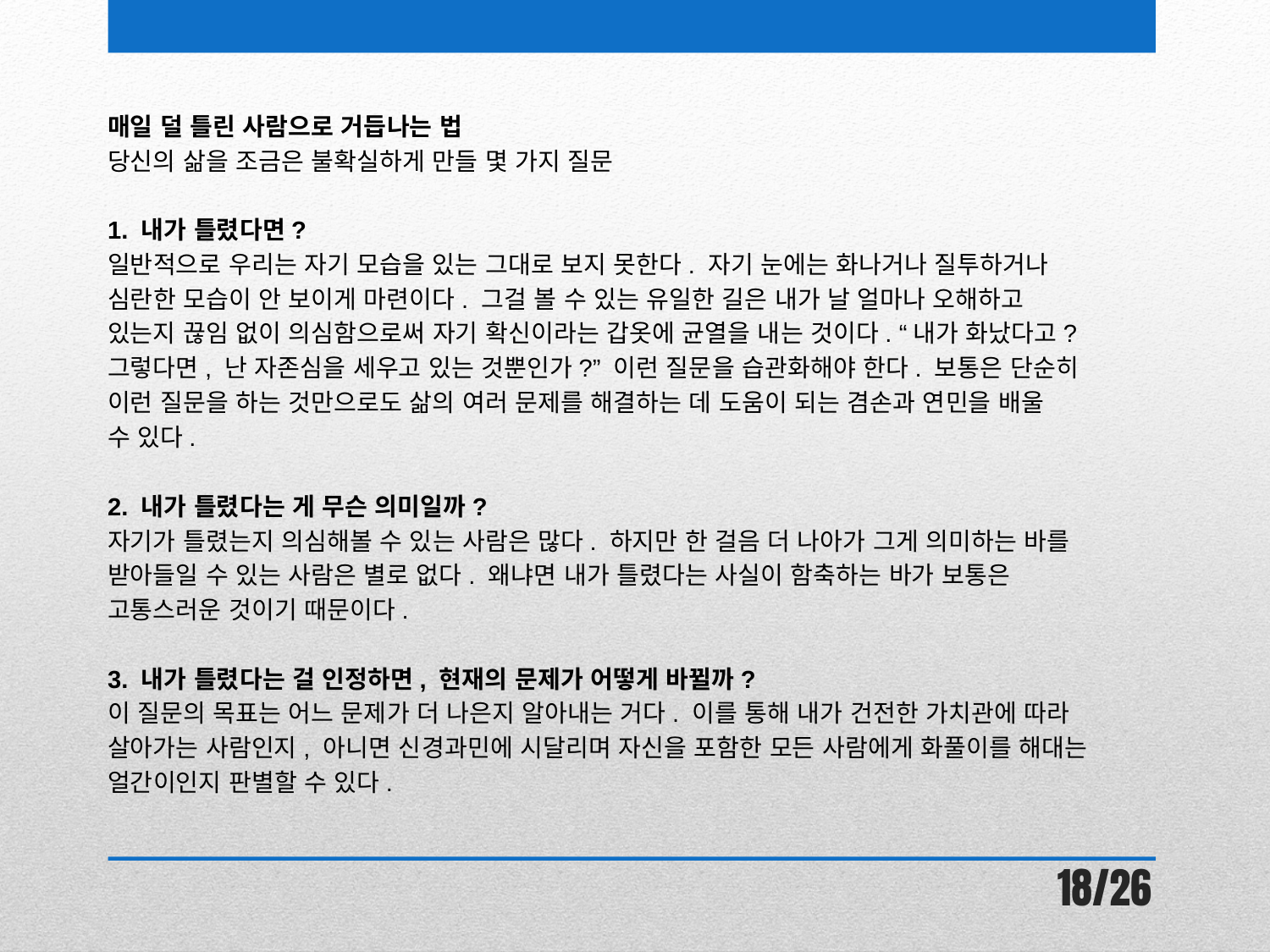

매일 덜 틀린 사람으로 거듭나는 법
당신의 삶을 조금은 불확실하게 만들 몇 가지 질문

1. 내가 틀렸다면?
일반적으로 우리는 자기 모습을 있는 그대로 보지 못한다. 자기 눈에는 화나거나 질투하거나
심란한 모습이 안 보이게 마련이다. 그걸 볼 수 있는 유일한 길은 내가 날 얼마나 오해하고
있는지 끊임 없이 의심함으로써 자기 확신이라는 갑옷에 균열을 내는 것이다. “내가 화났다고?
그렇다면, 난 자존심을 세우고 있는 것뿐인가?” 이런 질문을 습관화해야 한다. 보통은 단순히
이런 질문을 하는 것만으로도 삶의 여러 문제를 해결하는 데 도움이 되는 겸손과 연민을 배울
수 있다.

2. 내가 틀렸다는 게 무슨 의미일까?
자기가 틀렸는지 의심해볼 수 있는 사람은 많다. 하지만 한 걸음 더 나아가 그게 의미하는 바를
받아들일 수 있는 사람은 별로 없다. 왜냐면 내가 틀렸다는 사실이 함축하는 바가 보통은
고통스러운 것이기 때문이다.

3. 내가 틀렸다는 걸 인정하면, 현재의 문제가 어떻게 바뀔까?
이 질문의 목표는 어느 문제가 더 나은지 알아내는 거다. 이를 통해 내가 건전한 가치관에 따라
살아가는 사람인지, 아니면 신경과민에 시달리며 자신을 포함한 모든 사람에게 화풀이를 해대는
얼간이인지 판별할 수 있다.
18/26